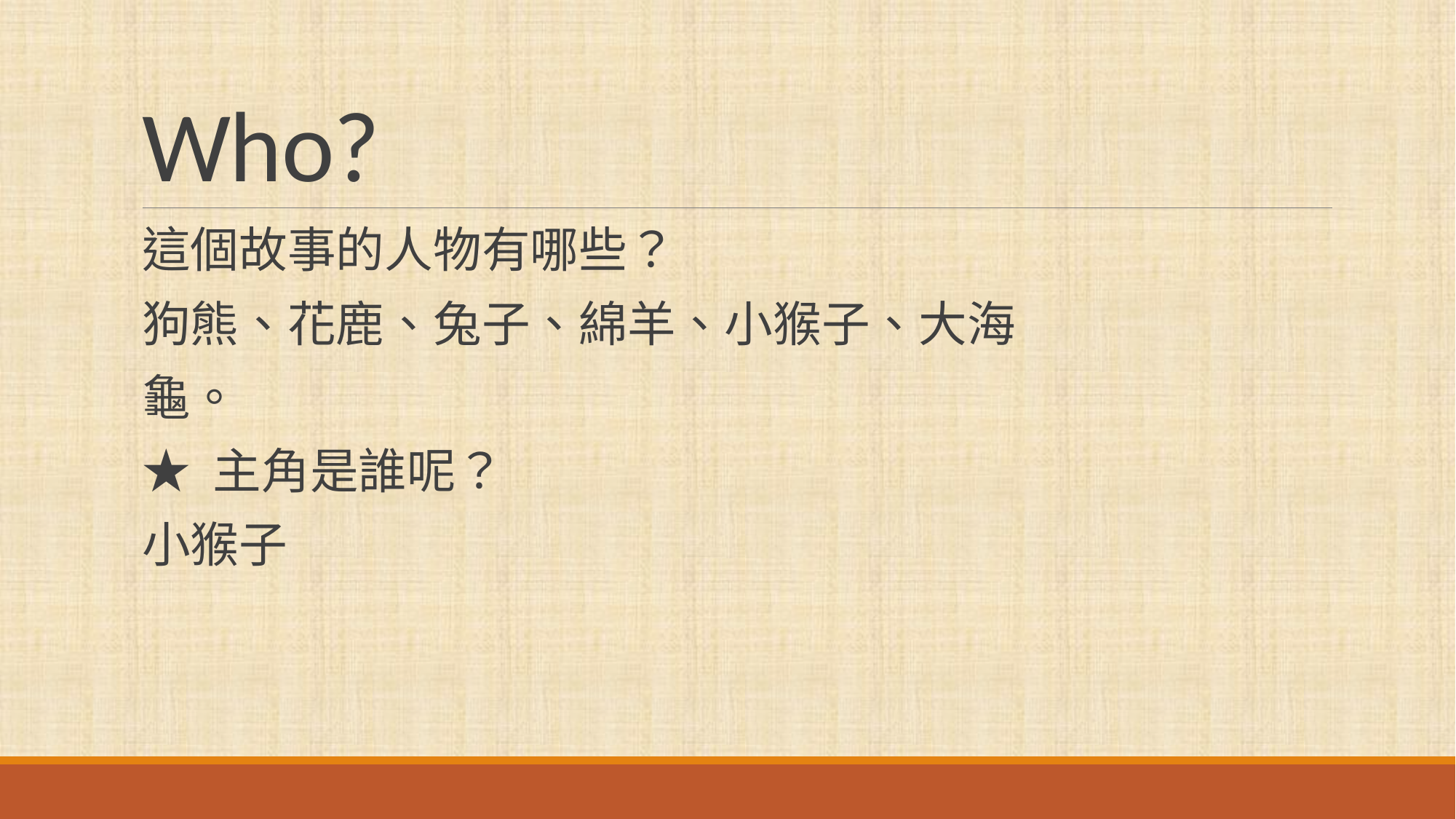

# Who?
這個故事的人物有哪些？
狗熊、花鹿、兔子、綿羊、小猴子、大海
龜。
★ 主角是誰呢？
小猴子